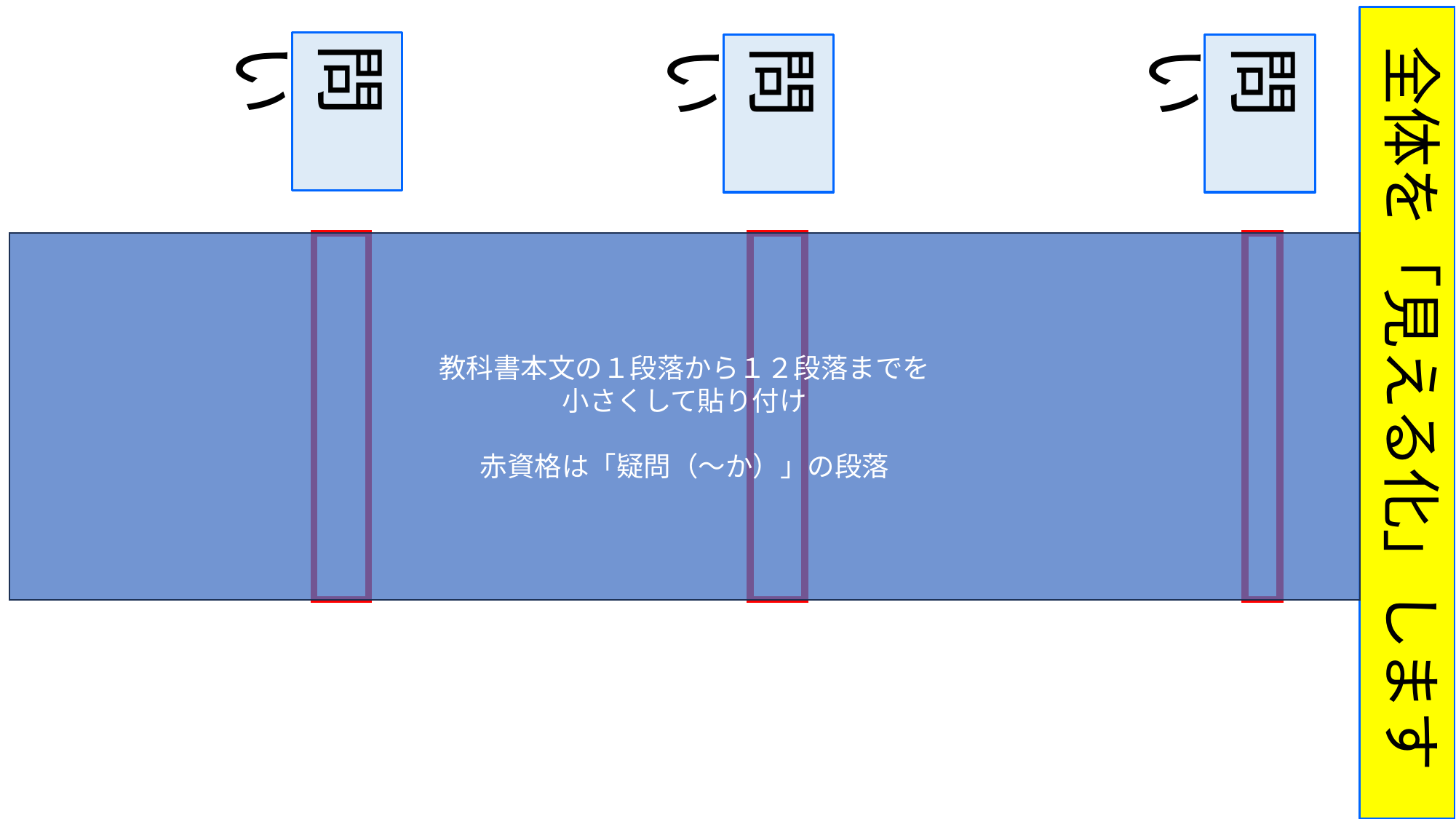

全体を「見える化」します
問い
問い
問い
教科書本文の１段落から１２段落までを
小さくして貼り付け

赤資格は「疑問（〜か）」の段落